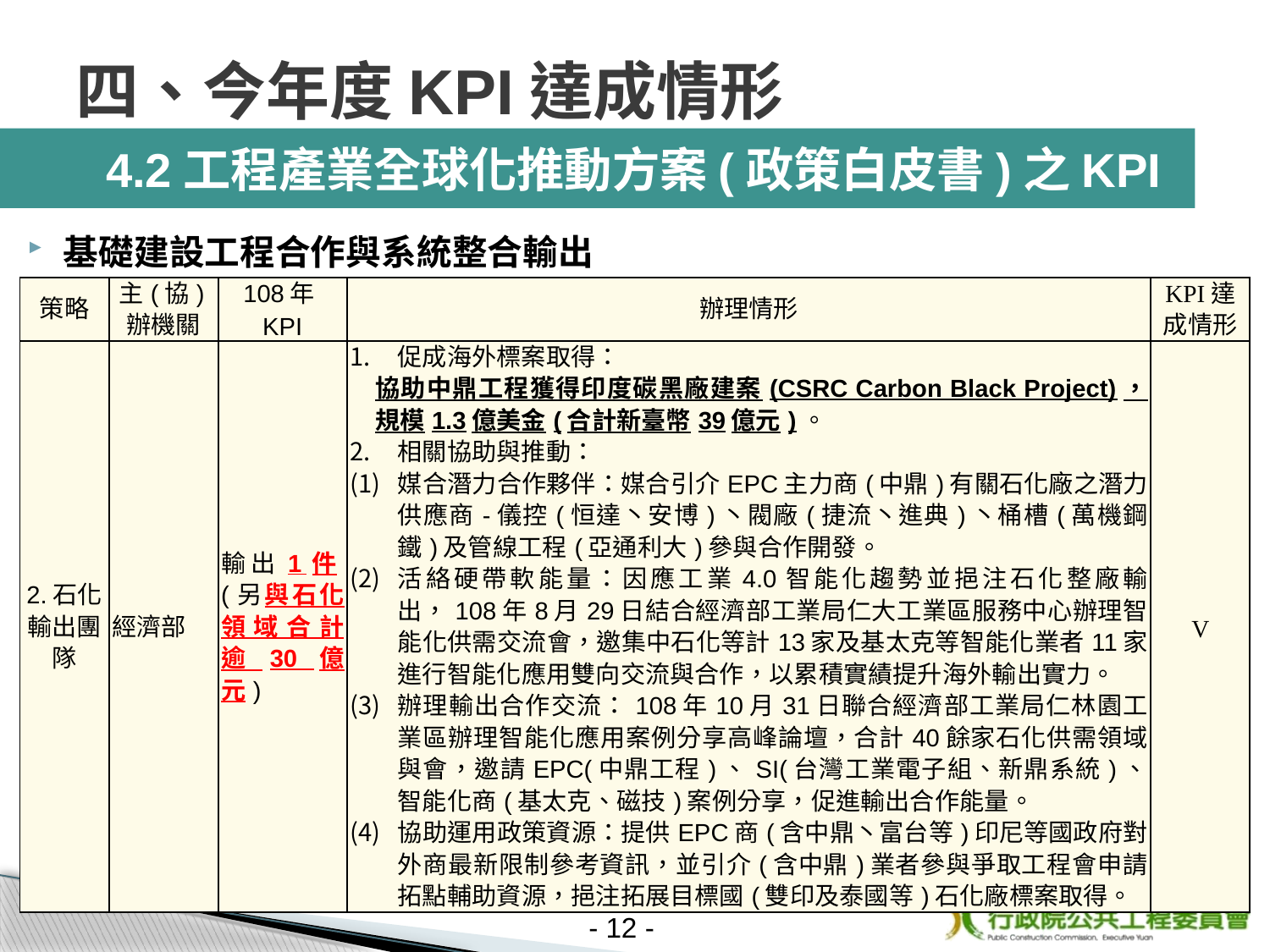

# 四、今年度KPI達成情形
       4.2工程產業全球化推動方案(政策白皮書)之KPI
基礎建設工程合作與系統整合輸出

| 策略 | 主(協)辦機關 | 108年KPI | 辦理情形 | KPI達成情形 |
| --- | --- | --- | --- | --- |
| 2.石化 輸出團隊 | 經濟部 | 輸出1件(另與石化領域合計逾30億元) | 促成海外標案取得： 協助中鼎工程獲得印度碳黑廠建案(CSRC Carbon Black Project)，規模1.3億美金(合計新臺幣39億元)。 相關協助與推動： 媒合潛力合作夥伴：媒合引介EPC主力商(中鼎)有關石化廠之潛力供應商-儀控(恒達丶安博)丶閥廠(捷流丶進典)丶桶槽(萬機鋼鐵)及管線工程(亞通利大)參與合作開發。 活絡硬帶軟能量：因應工業4.0智能化趨勢並挹注石化整廠輸出，108年8月29日結合經濟部工業局仁大工業區服務中心辦理智能化供需交流會，邀集中石化等計13家及基太克等智能化業者11家進行智能化應用雙向交流與合作，以累積實績提升海外輸出實力。 辦理輸出合作交流：108年10月31日聯合經濟部工業局仁林園工業區辦理智能化應用案例分享高峰論壇，合計40餘家石化供需領域與會，邀請EPC(中鼎工程)、SI(台灣工業電子組、新鼎系統)、智能化商(基太克、磁技)案例分享，促進輸出合作能量。 協助運用政策資源：提供EPC商(含中鼎丶富台等)印尼等國政府對外商最新限制參考資訊，並引介(含中鼎)業者參與爭取工程會申請拓點輔助資源，挹注拓展目標國(雙印及泰國等)石化廠標案取得。 | V |